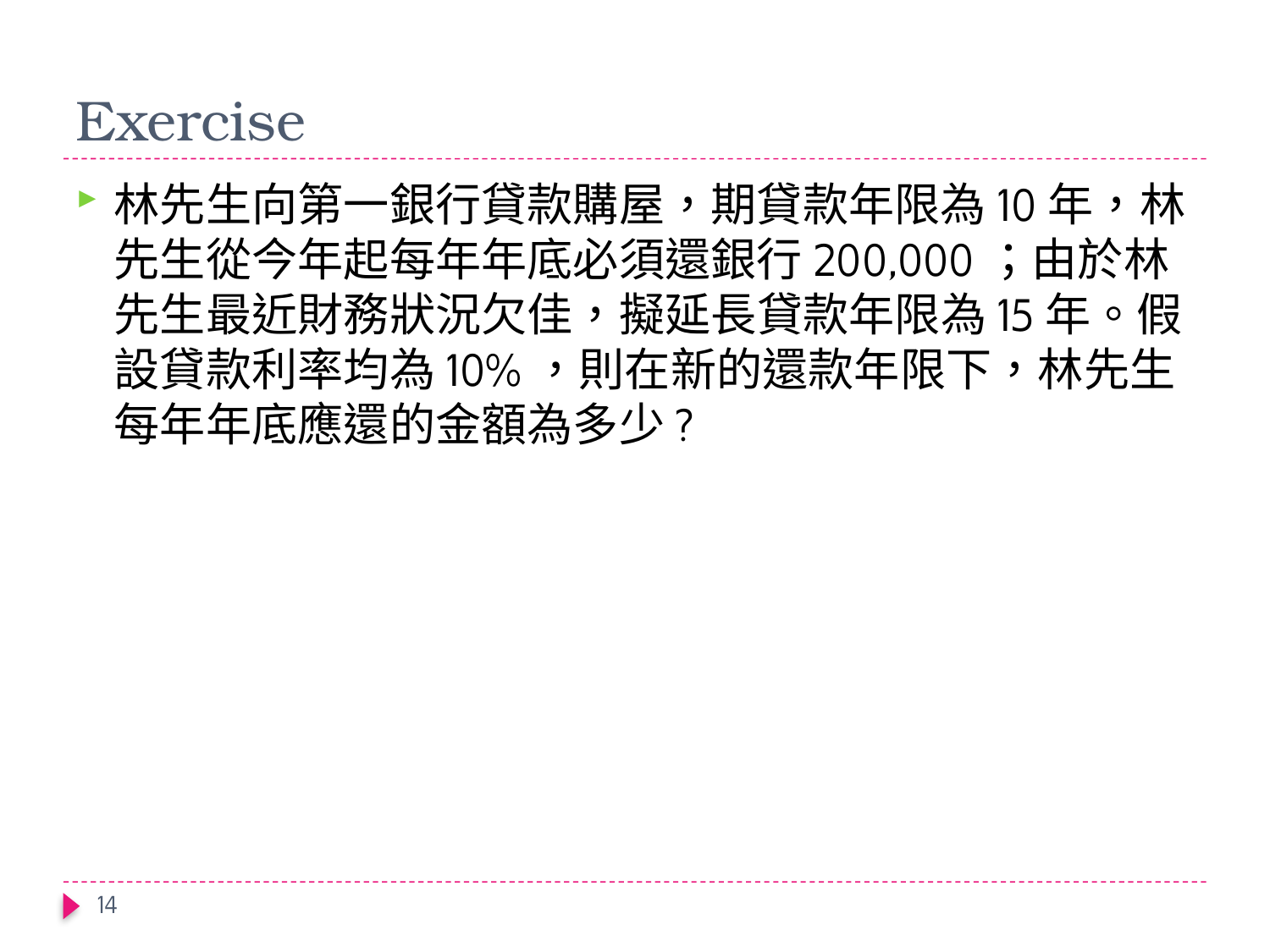

# Exercise
林先生向第一銀行貸款購屋，期貸款年限為10年，林先生從今年起每年年底必須還銀行200,000；由於林先生最近財務狀況欠佳，擬延長貸款年限為15年。假設貸款利率均為10%，則在新的還款年限下，林先生每年年底應還的金額為多少?
14